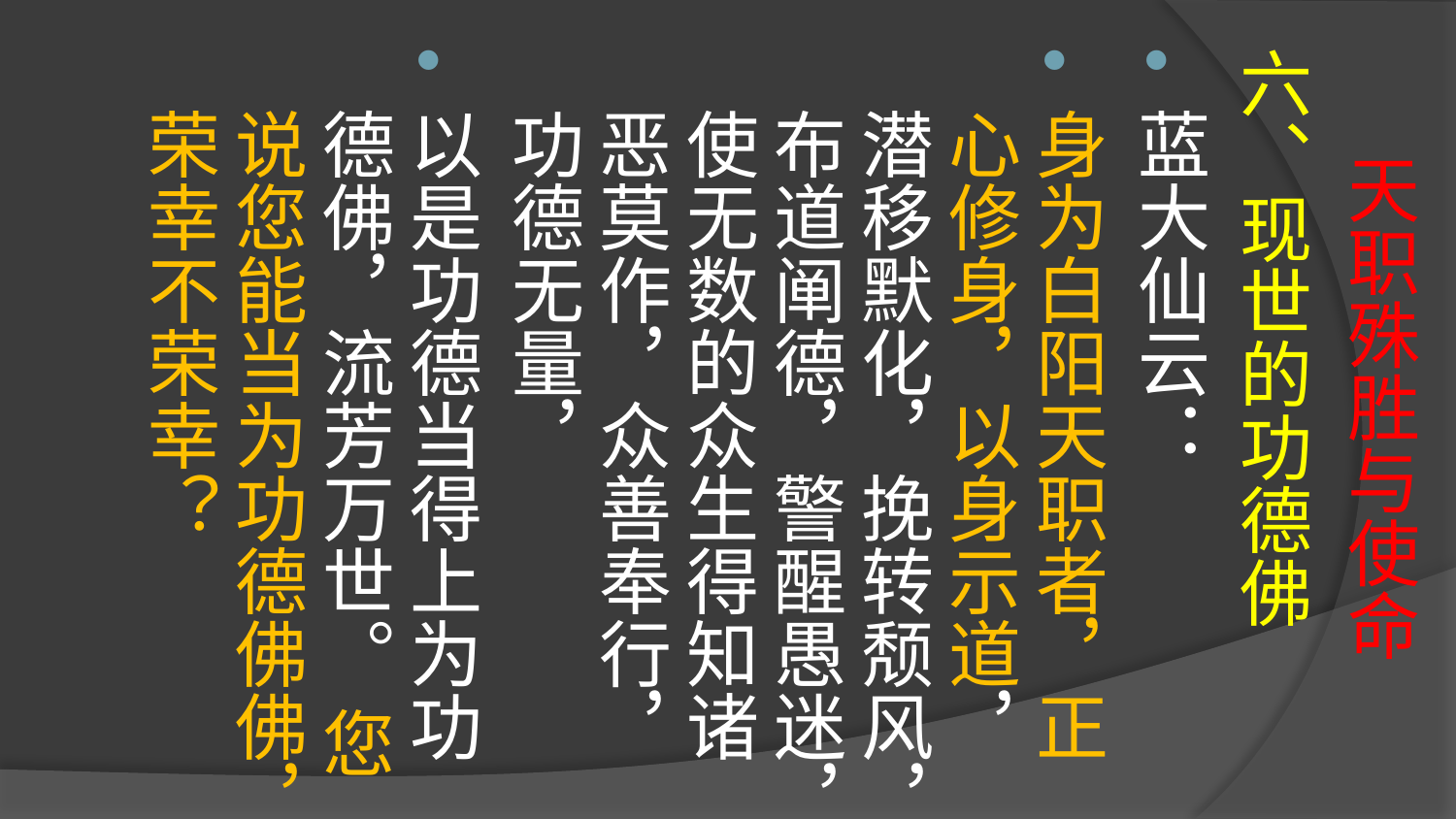

# 天职殊胜与使命
六、现世的功德佛
蓝大仙云：
身为白阳天职者，正心修身，以身示道，潜移默化，挽转颓风，布道阐德，警醒愚迷，使无数的众生得知诸恶莫作，众善奉行，功德无量，
以是功德当得上为功德佛，流芳万世。 您说您能当为功德佛佛，荣幸不荣幸？